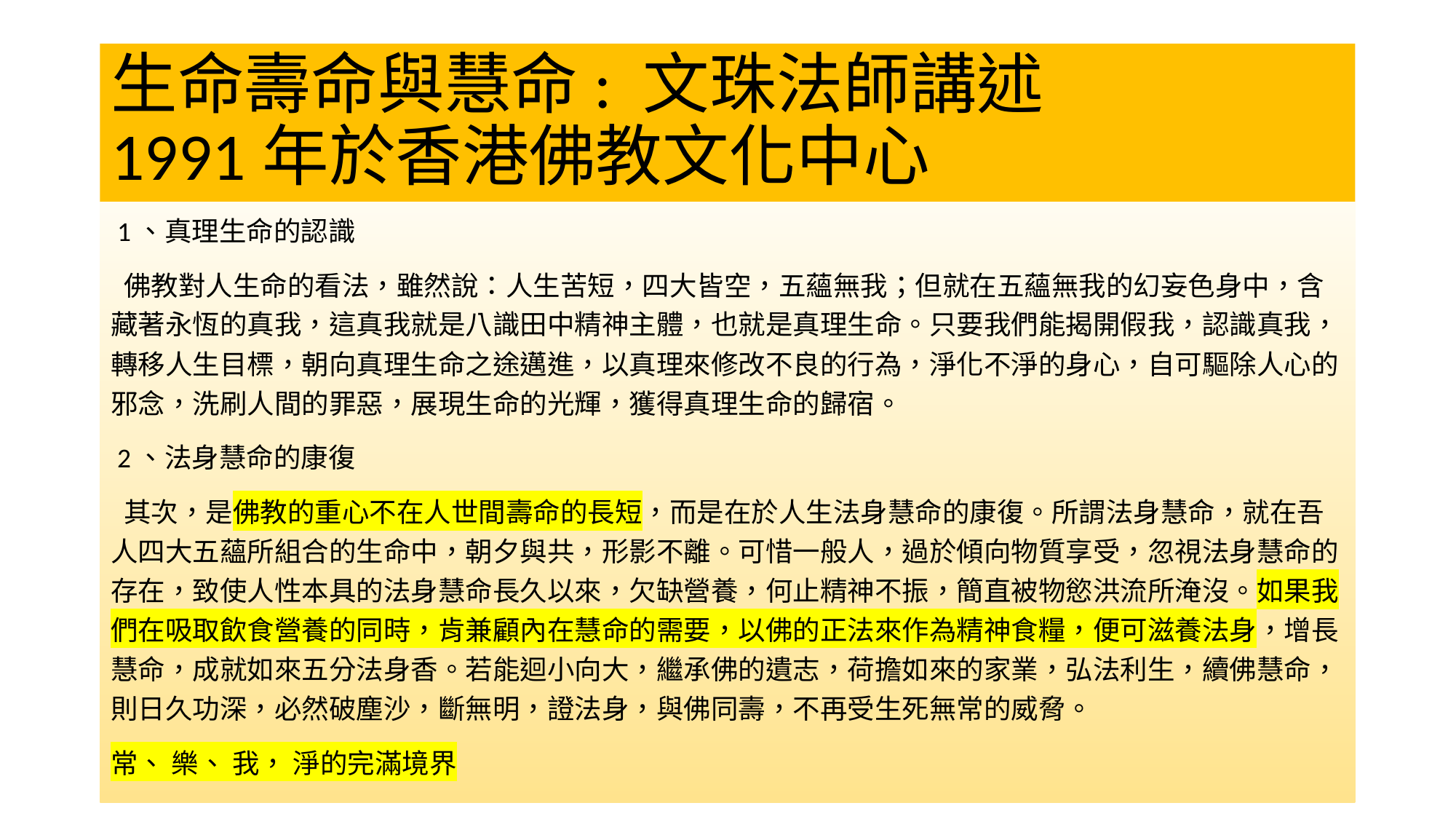

# 生命壽命與慧命: 文珠法師講述 1991年於香港佛教文化中心
 1、真理生命的認識
 佛教對人生命的看法，雖然說：人生苦短，四大皆空，五蘊無我；但就在五蘊無我的幻妄色身中，含藏著永恆的真我，這真我就是八識田中精神主體，也就是真理生命。只要我們能揭開假我，認識真我，轉移人生目標，朝向真理生命之途邁進，以真理來修改不良的行為，淨化不淨的身心，自可驅除人心的邪念，洗刷人間的罪惡，展現生命的光輝，獲得真理生命的歸宿。
 2、法身慧命的康復
 其次，是佛教的重心不在人世間壽命的長短，而是在於人生法身慧命的康復。所謂法身慧命，就在吾人四大五蘊所組合的生命中，朝夕與共，形影不離。可惜一般人，過於傾向物質享受，忽視法身慧命的存在，致使人性本具的法身慧命長久以來，欠缺營養，何止精神不振，簡直被物慾洪流所淹沒。如果我們在吸取飲食營養的同時，肯兼顧內在慧命的需要，以佛的正法來作為精神食糧，便可滋養法身，增長慧命，成就如來五分法身香。若能迴小向大，繼承佛的遺志，荷擔如來的家業，弘法利生，續佛慧命，則日久功深，必然破塵沙，斷無明，證法身，與佛同壽，不再受生死無常的威脅。
常、 樂、 我， 淨的完滿境界

16